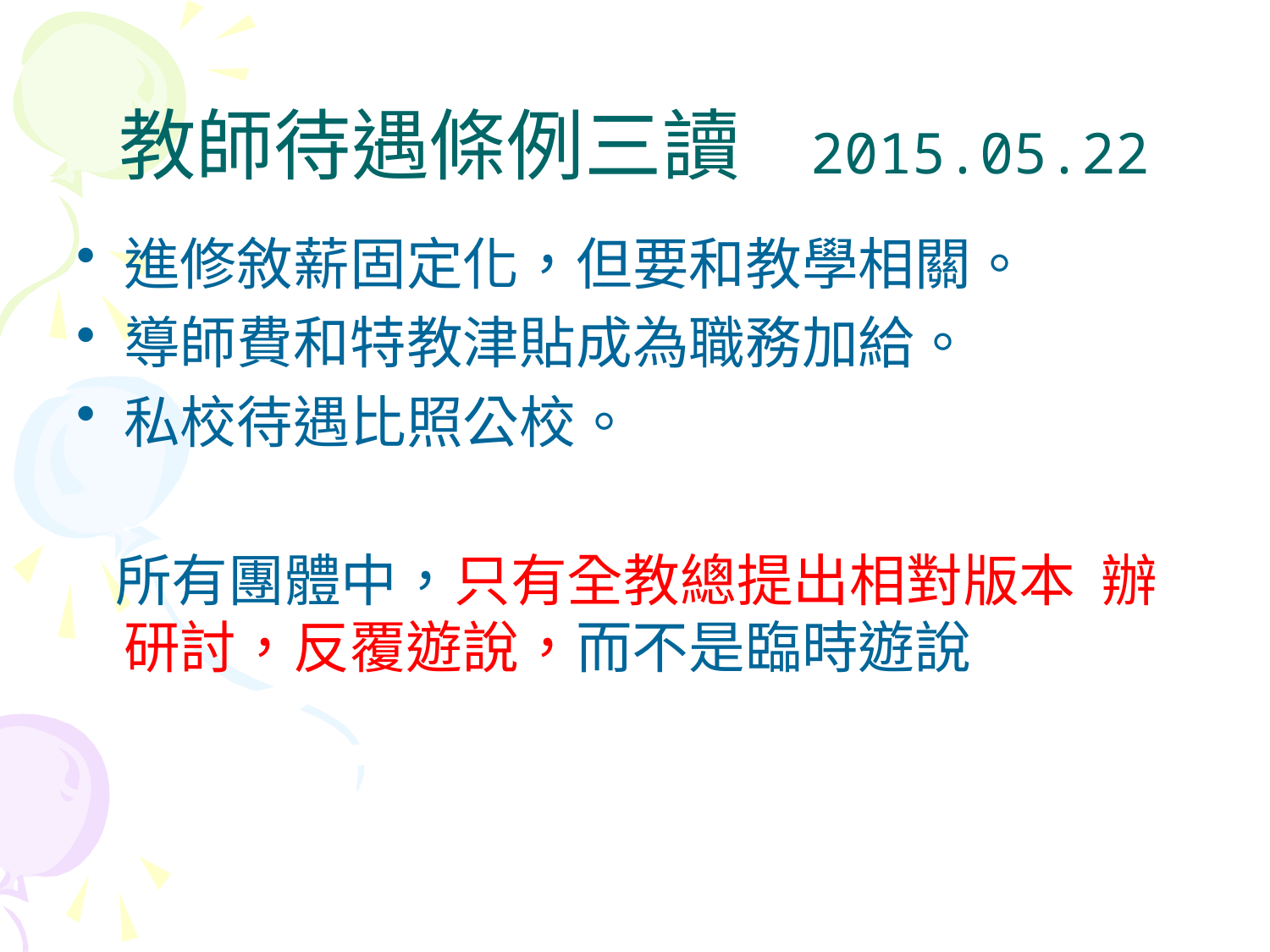

# 教師待遇條例三讀   2015.05.22
進修敘薪固定化，但要和教學相關。
導師費和特教津貼成為職務加給。
私校待遇比照公校。

  所有團體中，只有全教總提出相對版本  辦研討，反覆遊說，而不是臨時遊說